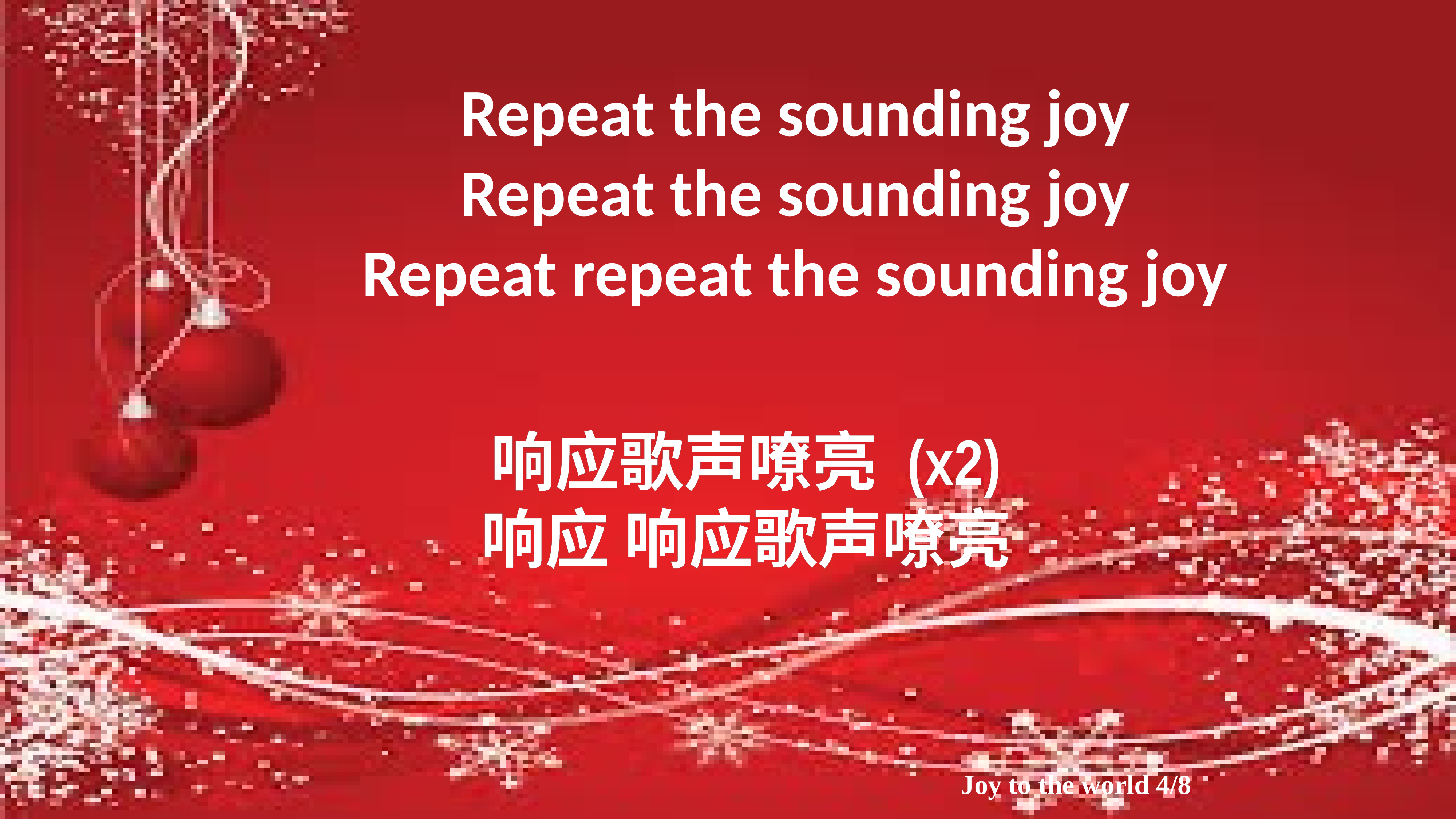

Repeat the sounding joy
Repeat the sounding joy
Repeat repeat the sounding joy
响应歌声嘹亮 (x2)
响应 响应歌声嘹亮
Joy to the world 4/8